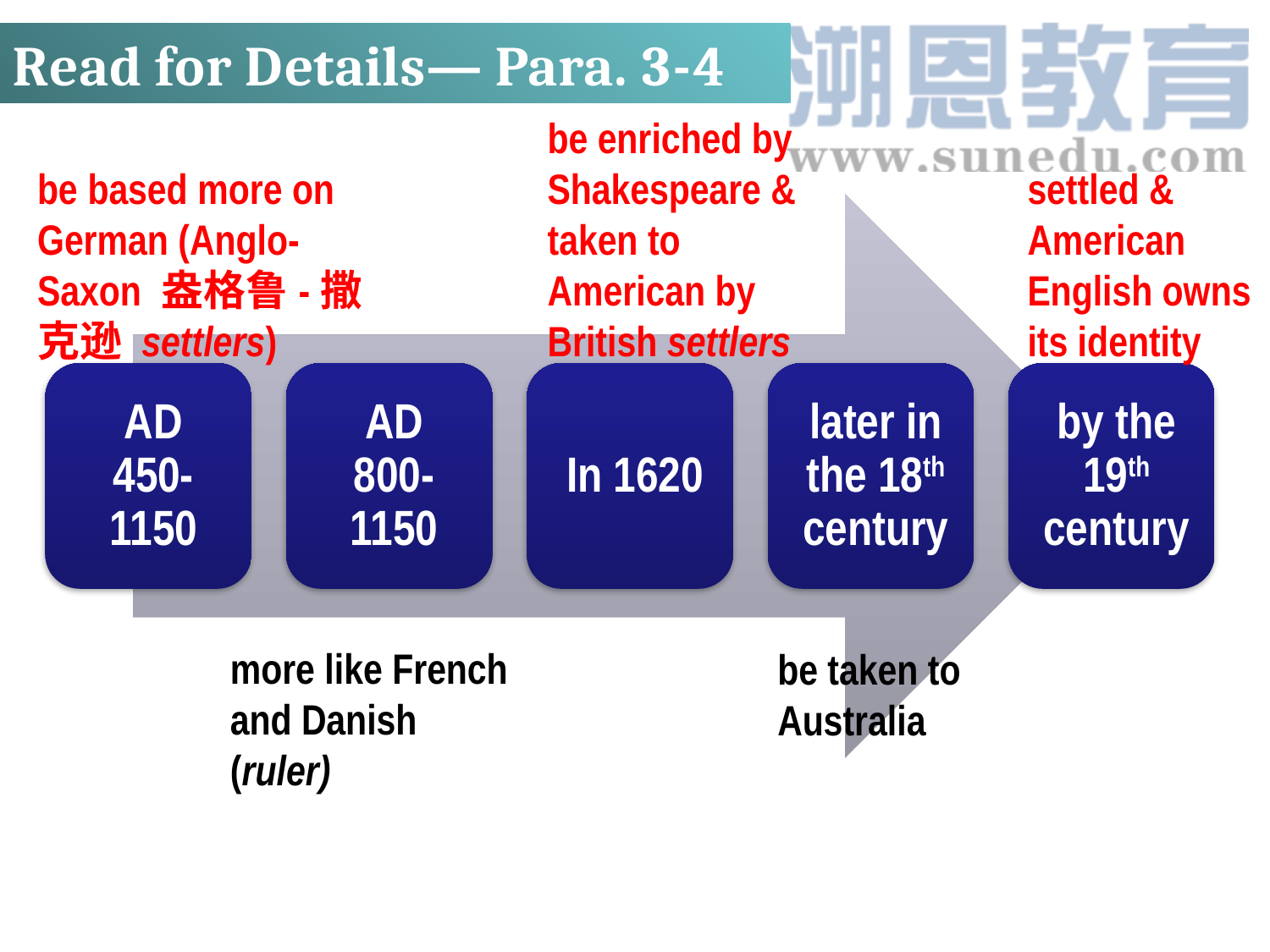

Read for Details— Para. 3-4
be enriched by Shakespeare &
taken to American by British settlers
be based more on German (Anglo-Saxon 盎格鲁-撒克逊 settlers)
settled &
American English owns its identity
AD 450-1150
AD 800-1150
In 1620
later in the 18th century
by the 19th century
more like French and Danish (ruler)
be taken to Australia